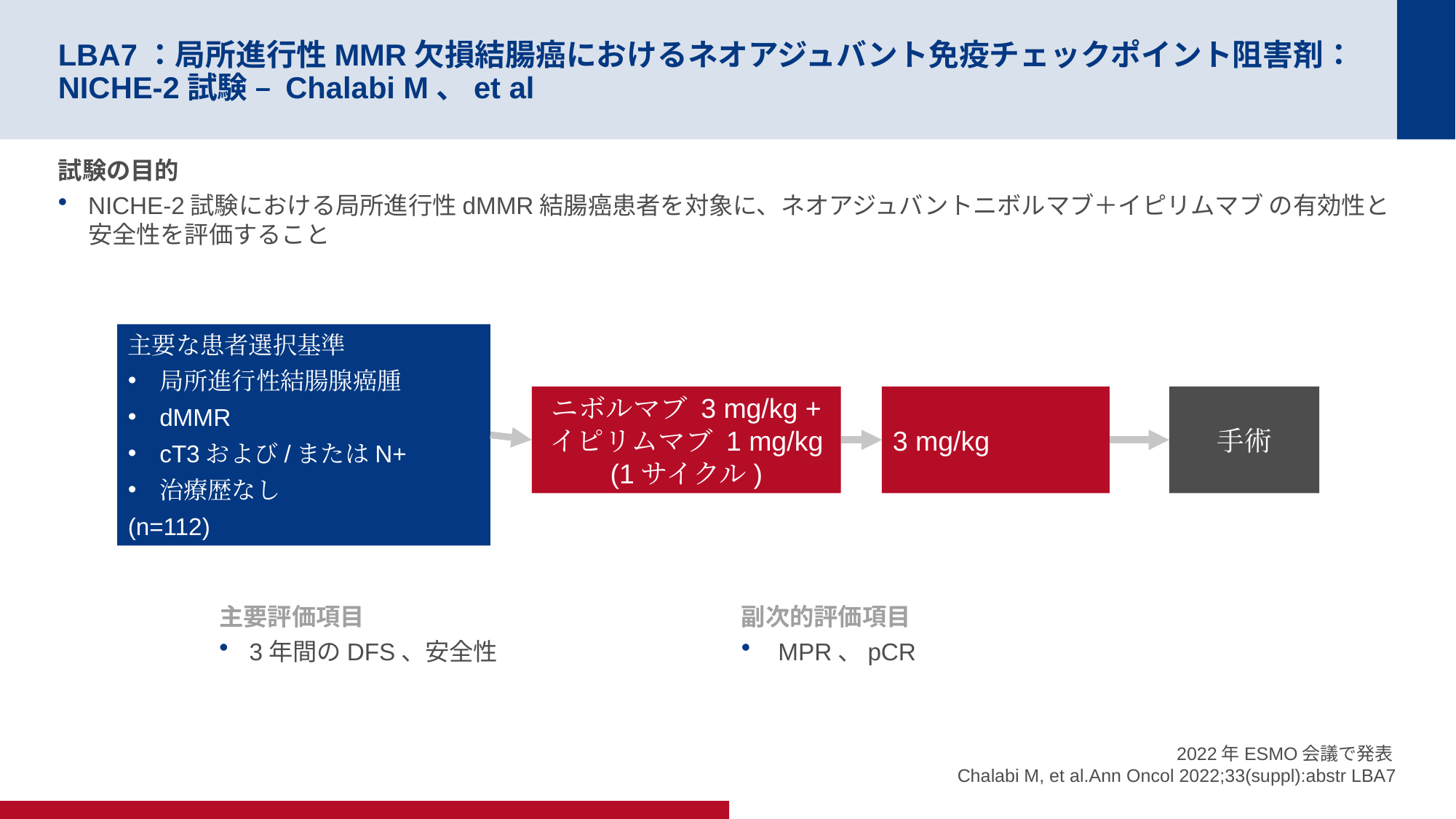

# LBA7：局所進行性MMR欠損結腸癌におけるネオアジュバント免疫チェックポイント阻害剤：NICHE-2試験 – Chalabi M、et al
試験の目的
NICHE-2試験における局所進行性dMMR結腸癌患者を対象に、ネオアジュバントニボルマブ＋イピリムマブ の有効性と安全性を評価すること
主要な患者選択基準
局所進行性結腸腺癌腫
dMMR
cT3および/またはN+
治療歴なし
(n=112)
ニボルマブ 3 mg/kg + イピリムマブ 1 mg/kg
(1サイクル)
ニボルマブ
3 mg/kg
(1サイクル)
手術
主要評価項目
3年間のDFS、安全性
副次的評価項目
 MPR、pCR
2022年ESMO会議で発表
Chalabi M, et al.Ann Oncol 2022;33(suppl):abstr LBA7